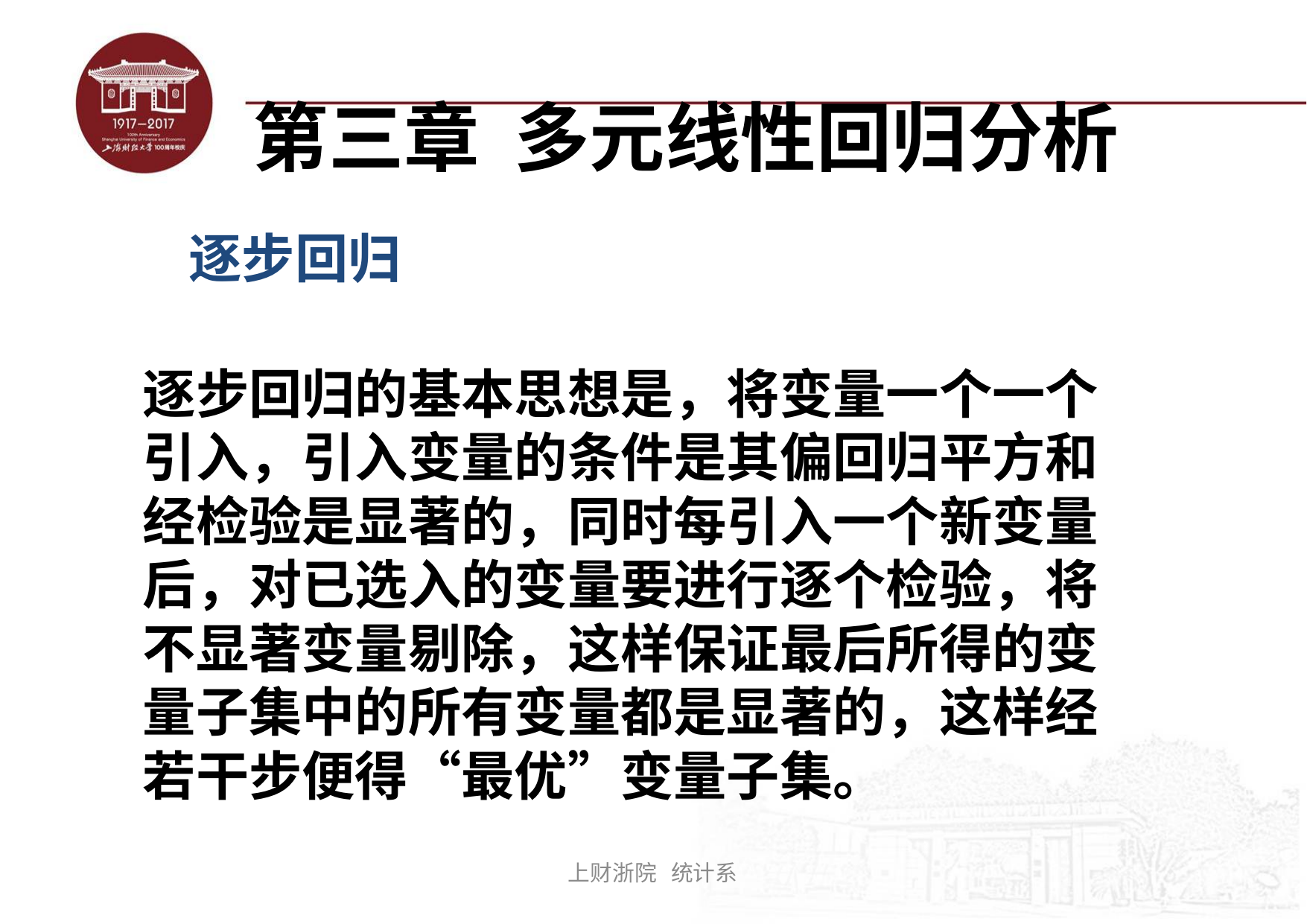

# 第三章  多元线性回归分析
逐步回归

逐步回归的基本思想是，将变量一个一个引入，引入变量的条件是其偏回归平方和经检验是显著的，同时每引入一个新变量后，对已选入的变量要进行逐个检验，将不显著变量剔除，这样保证最后所得的变量子集中的所有变量都是显著的，这样经若干步便得“最优”变量子集。

上财浙院  统计系